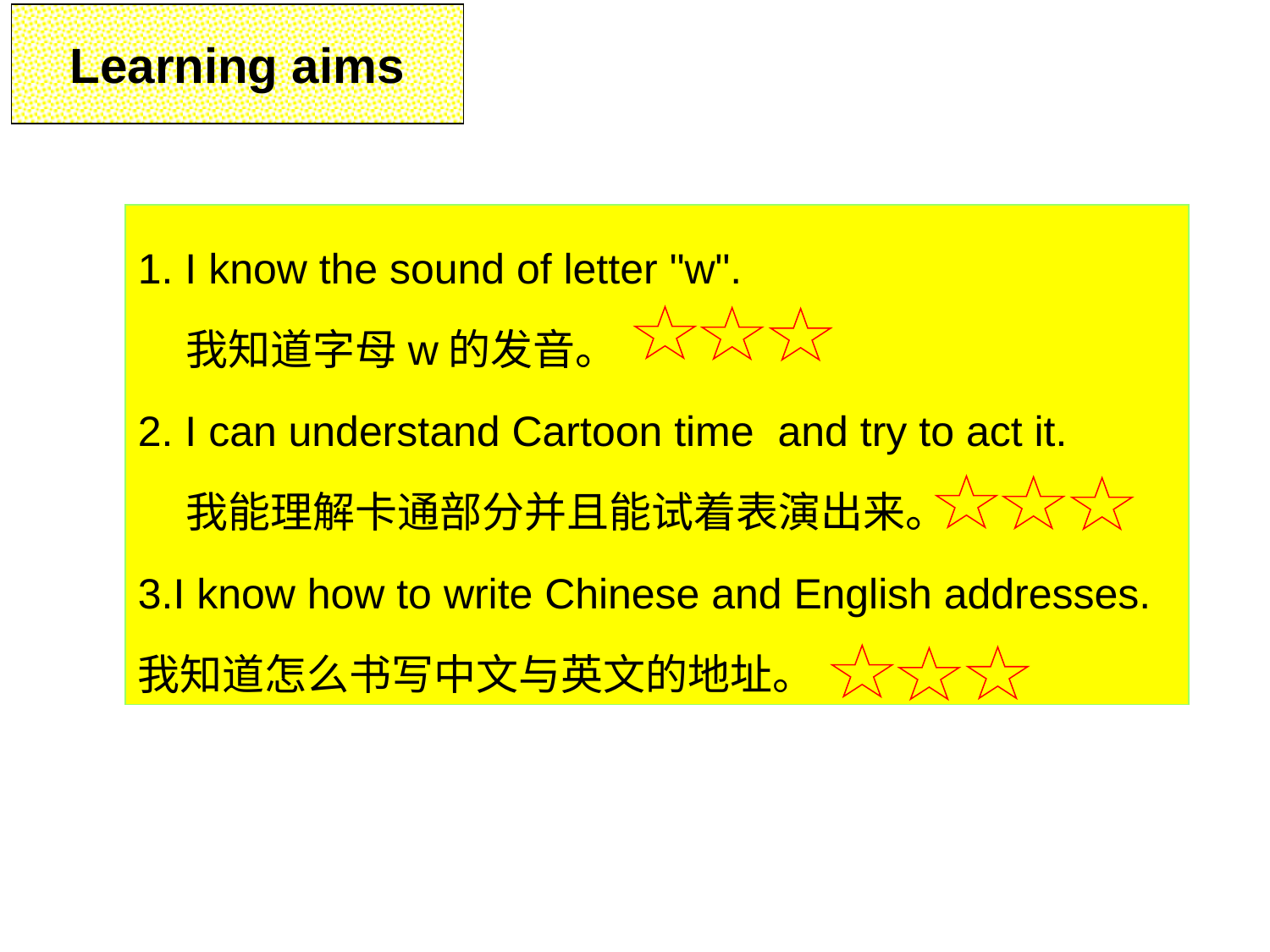

Learning aims
1. I know the sound of letter "w".
    我知道字母w的发音。
2. I can understand Cartoon time  and try to act it.
    我能理解卡通部分并且能试着表演出来。
3.I know how to write Chinese and English addresses.
我知道怎么书写中文与英文的地址。